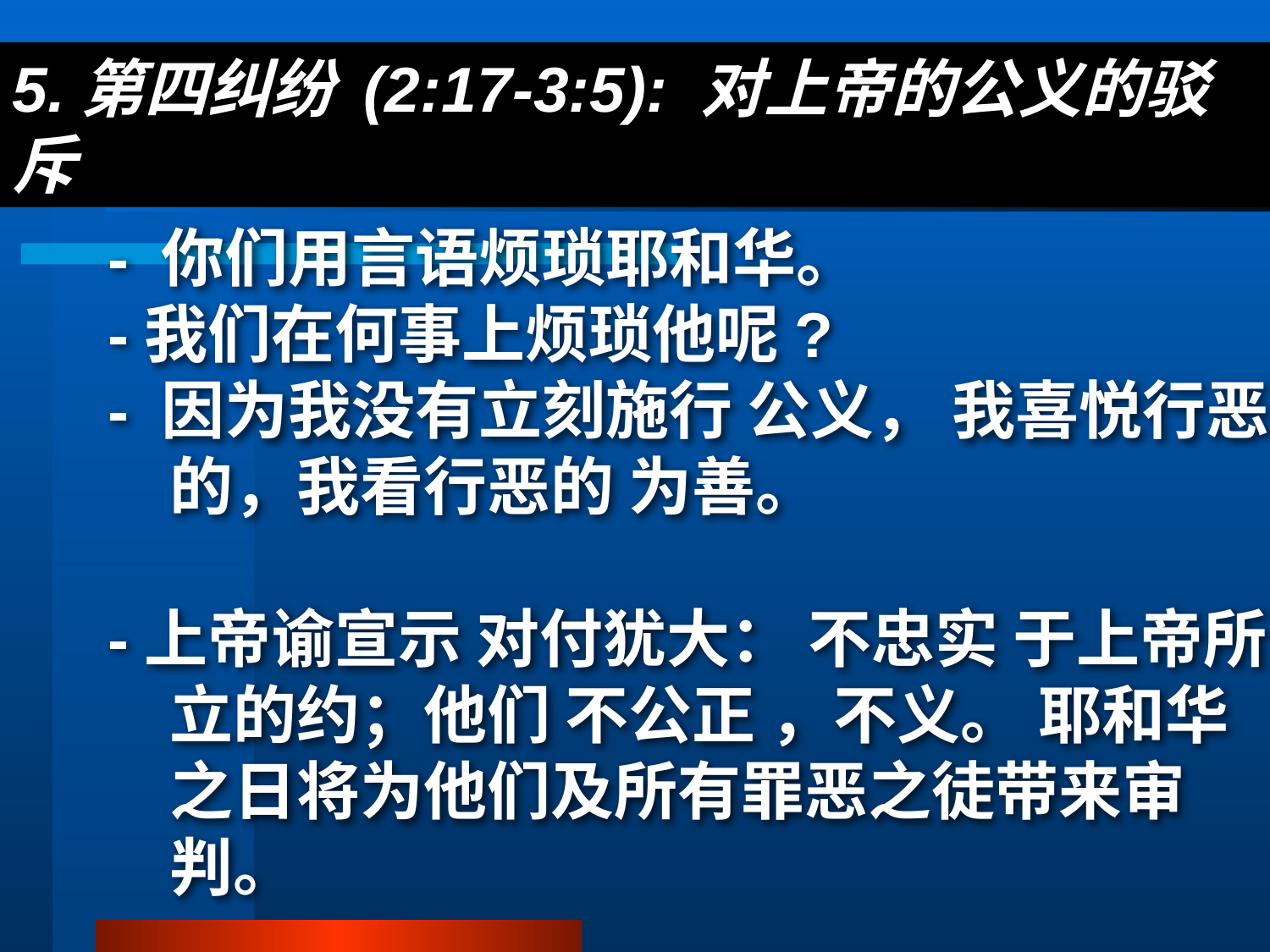

5.第四纠纷 (2:17-3:5): 对上帝的公义的驳斥
2:17–3:5
- 你们用言语烦琐耶和华。
-我们在何事上烦琐他呢?
- 因为我没有立刻施行 公义， 我喜悦行恶的，我看行恶的 为善。

-上帝谕宣示 对付犹大： 不忠实 于上帝所立的约；他们 不公正 ，不义。 耶和华之日将为他们及所有罪恶之徒带来审判。